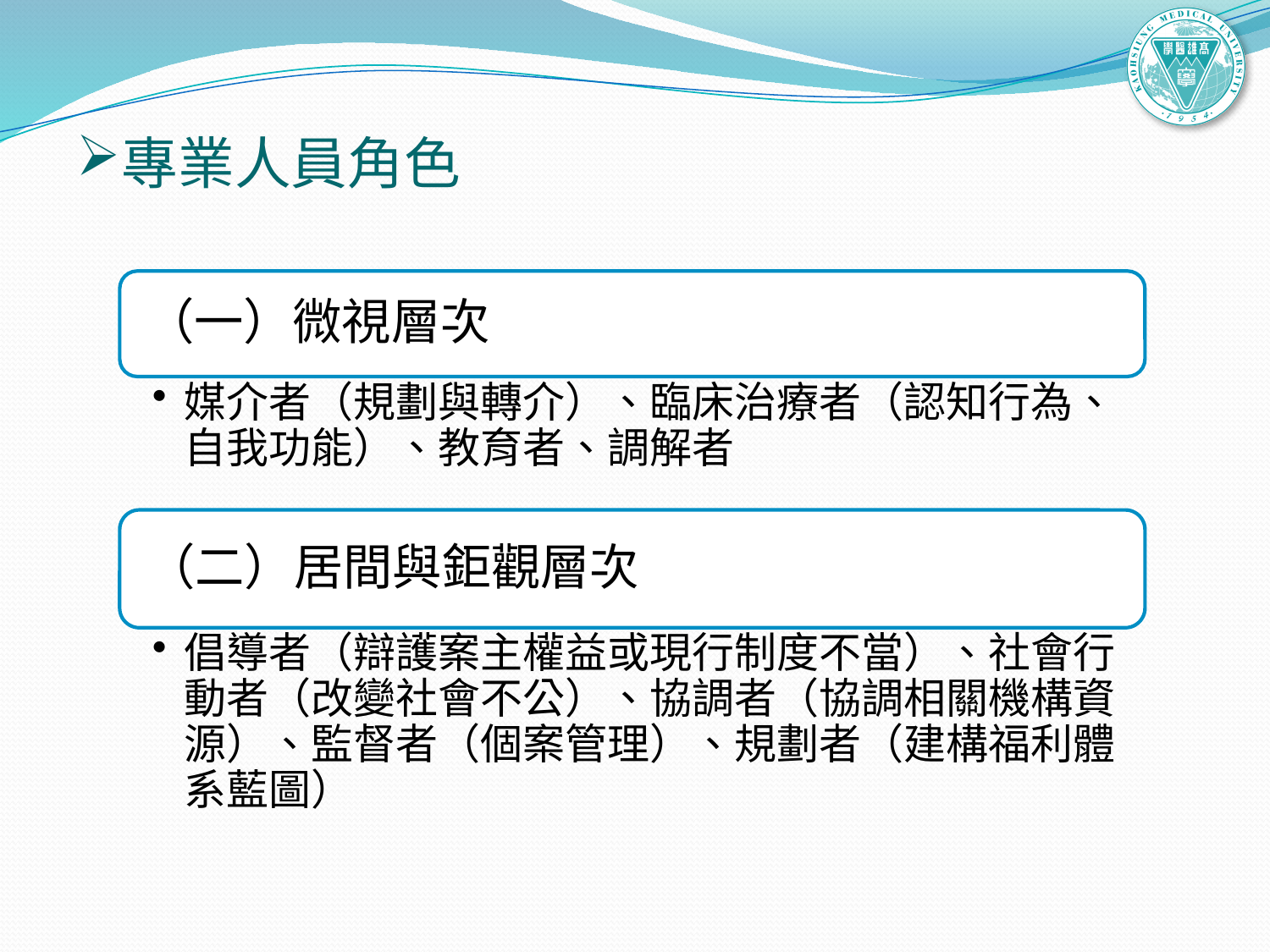

#
專業人員角色
（一）微視層次
媒介者（規劃與轉介）、臨床治療者（認知行為、自我功能）、教育者、調解者
（二）居間與鉅觀層次
倡導者（辯護案主權益或現行制度不當）、社會行動者（改變社會不公）、協調者（協調相關機構資源）、監督者（個案管理）、規劃者（建構福利體系藍圖）